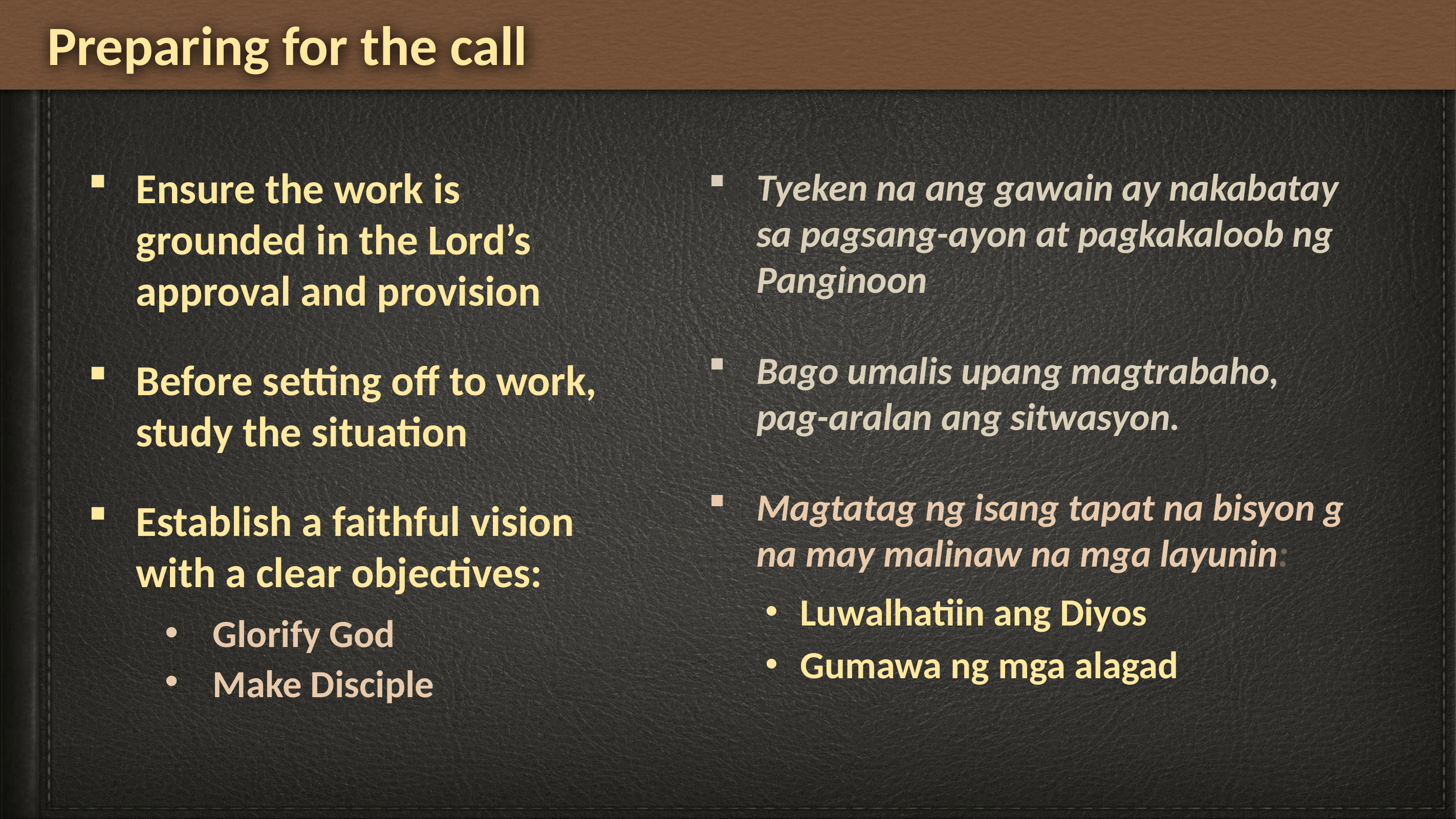

Preparing for the call
Ensure the work is grounded in the Lord’s approval and provision
Before setting off to work, study the situation
Establish a faithful vision with a clear objectives:
Glorify God
Make Disciple

Tyeken na ang gawain ay nakabatay sa pagsang-ayon at pagkakaloob ng Panginoon
Bago umalis upang magtrabaho, pag-aralan ang sitwasyon.
Magtatag ng isang tapat na bisyon g na may malinaw na mga layunin:
    ・Luwalhatiin ang Diyos
    ・Gumawa ng mga alagad